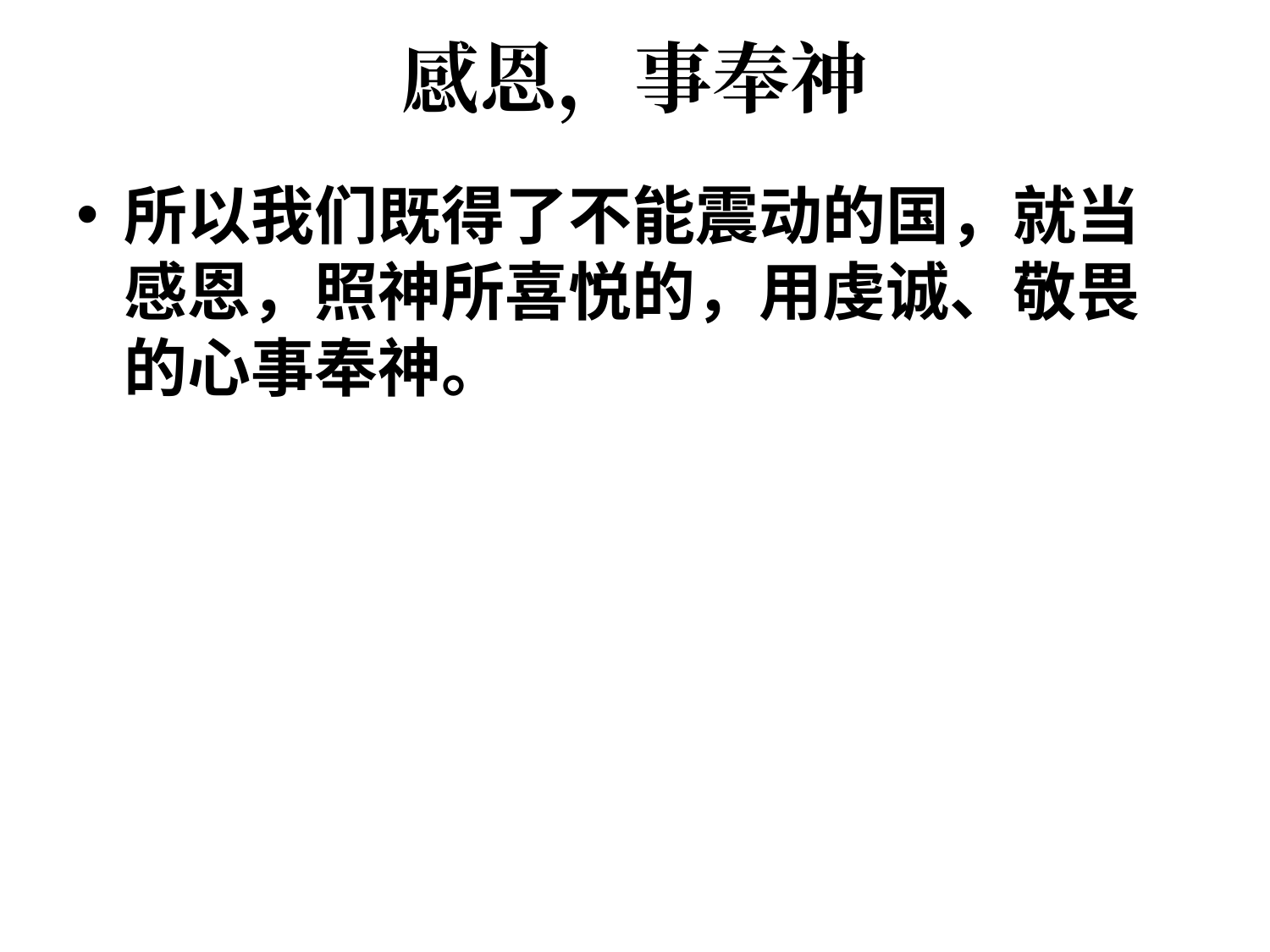

# 感恩，事奉神
所以我们既得了不能震动的国，就当感恩，照神所喜悦的，用虔诚、敬畏的心事奉神。